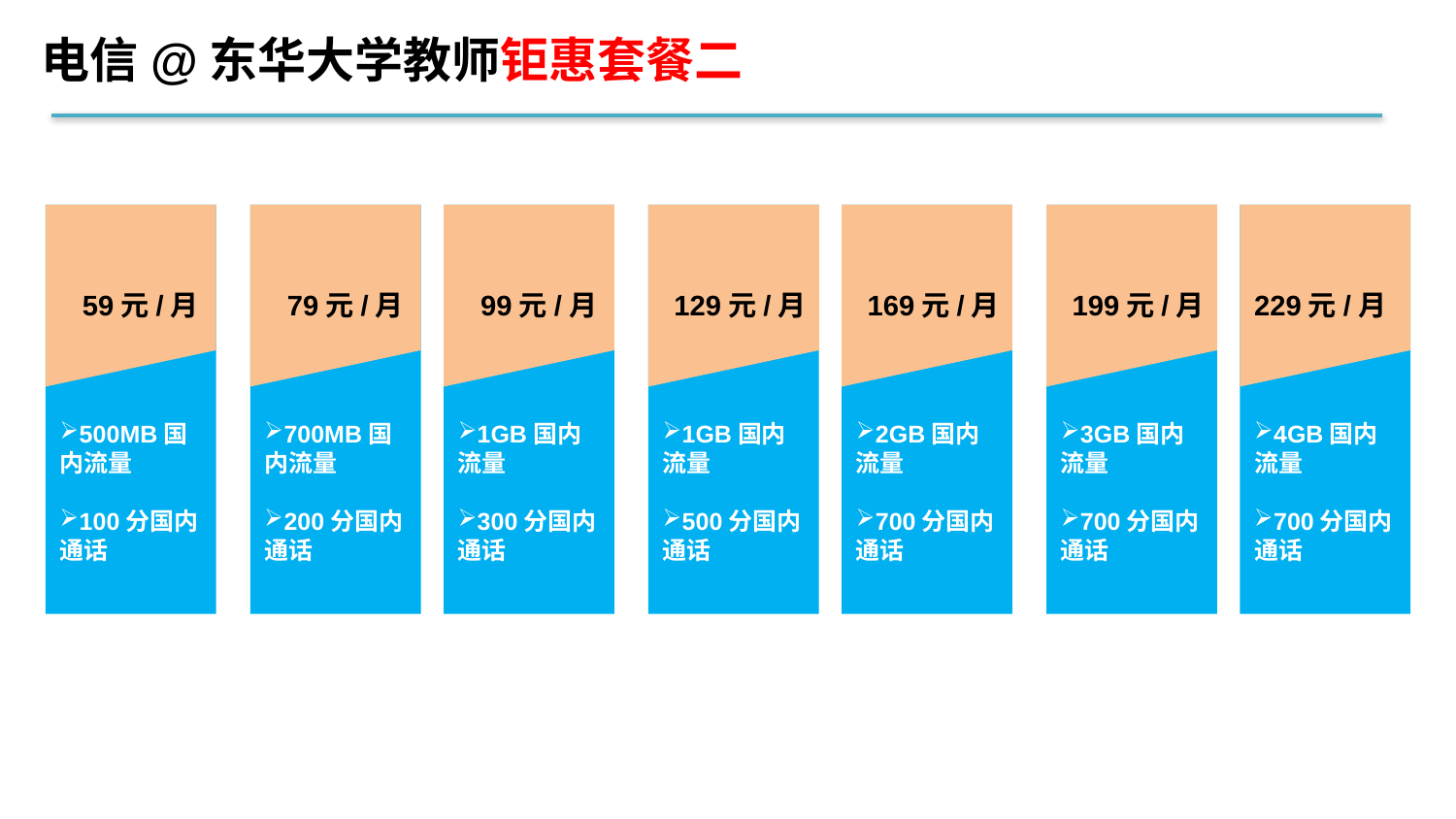

电信@东华大学教师钜惠套餐二

59元/月
79元/月
99元/月
129元/月
169元/月
199元/月
229元/月
500MB国内流量

100分国内通话

700MB国内流量

200分国内通话

1GB国内流量

300分国内通话

1GB国内流量

500分国内通话

2GB国内流量

700分国内通话

3GB国内流量

700分国内通话

4GB国内流量

700分国内通话